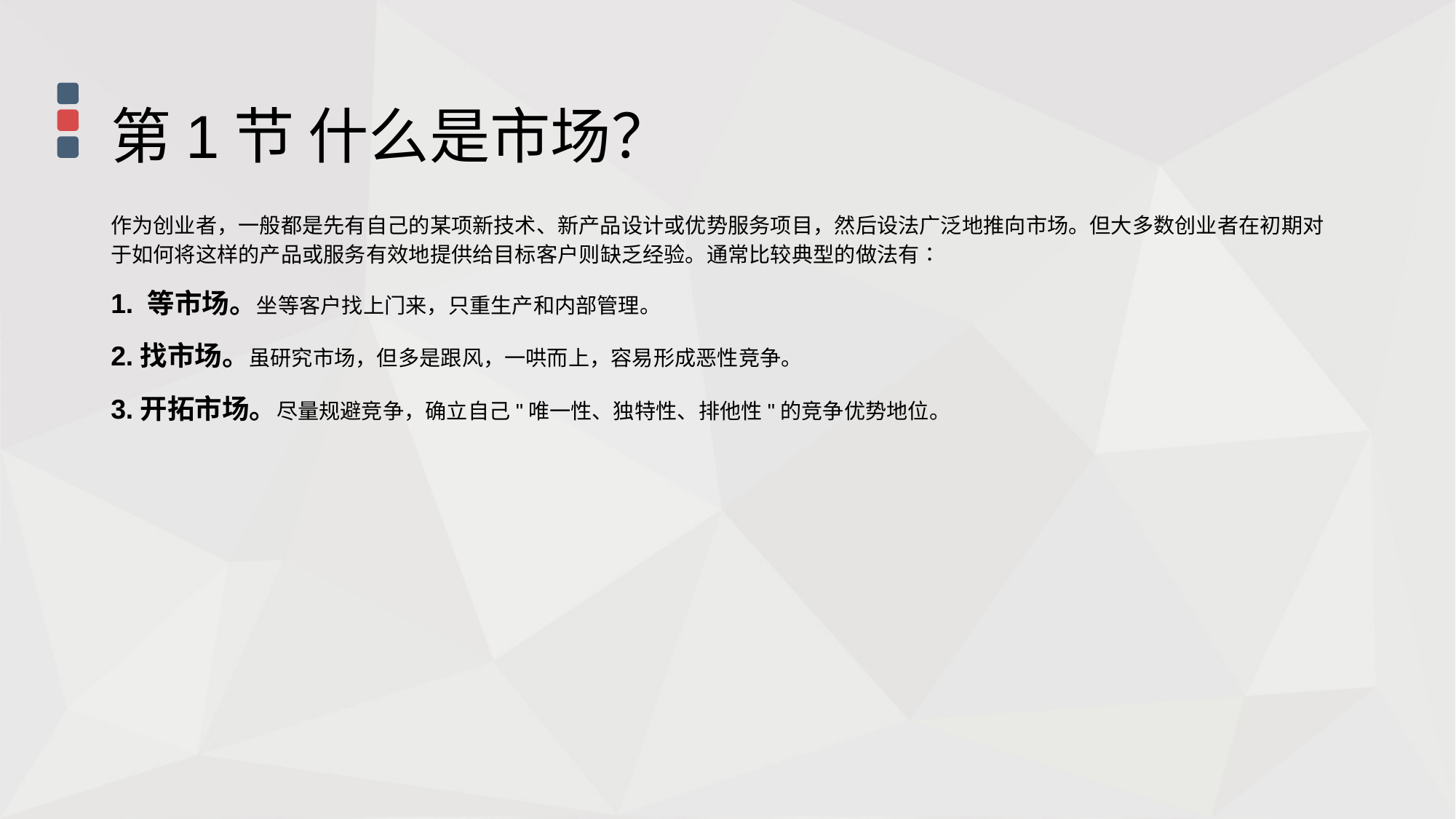

第1节 什么是市场？
作为创业者，一般都是先有自己的某项新技术、新产品设计或优势服务项目，然后设法广泛地推向市场。但大多数创业者在初期对于如何将这样的产品或服务有效地提供给目标客户则缺乏经验。通常比较典型的做法有∶
1. 等市场。坐等客户找上门来，只重生产和内部管理。
2.找市场。虽研究市场，但多是跟风，一哄而上，容易形成恶性竞争。
3.开拓市场。尽量规避竞争，确立自己"唯一性、独特性、排他性"的竞争优势地位。